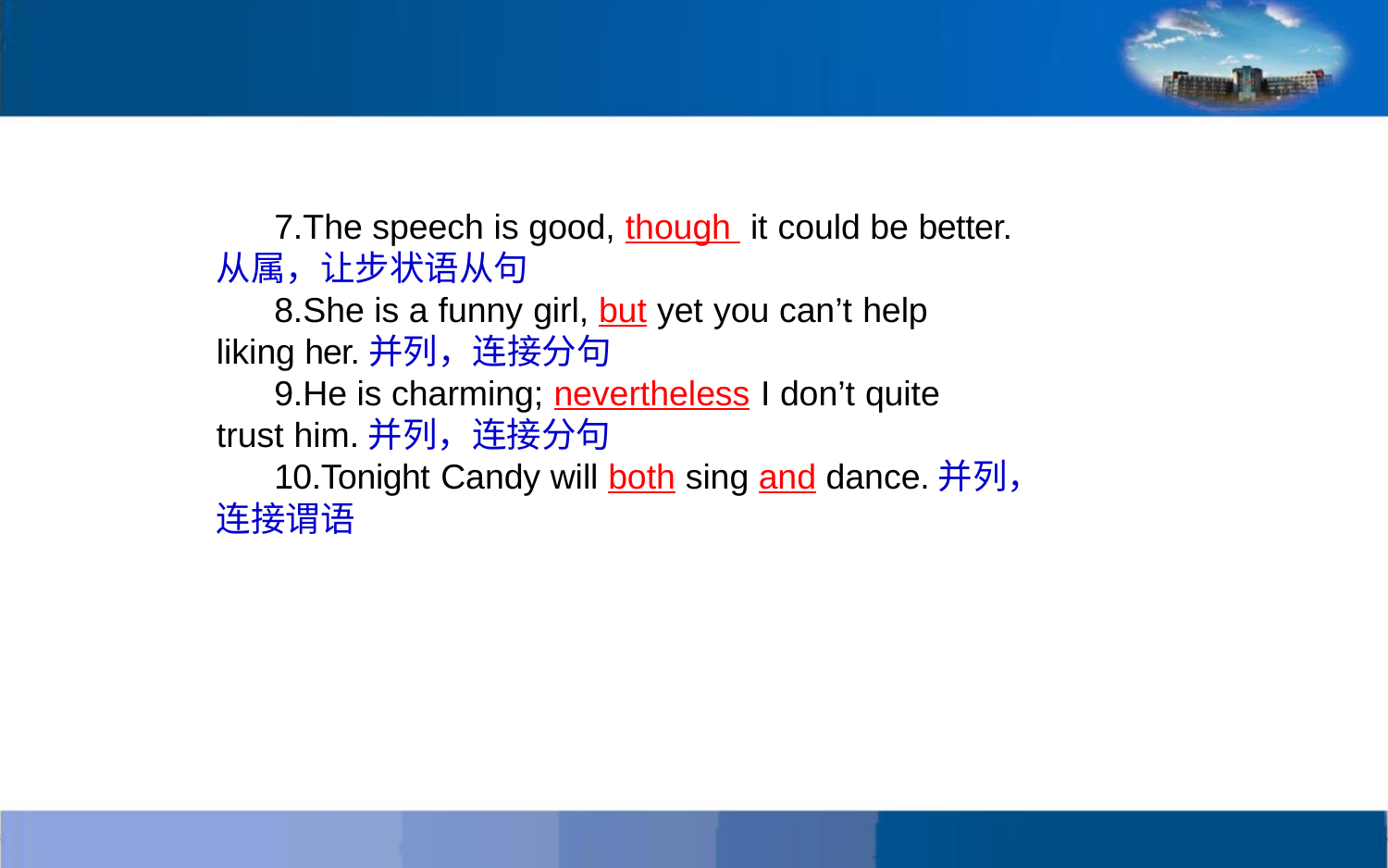

7.The speech is good, though  it could be better.
从属，让步状语从句
8.She is a funny girl, but yet you can’t help
liking her.并列，连接分句
9.He is charming; nevertheless I don’t quite
trust him.并列，连接分句
10.Tonight Candy will both sing and dance.并列，
连接谓语